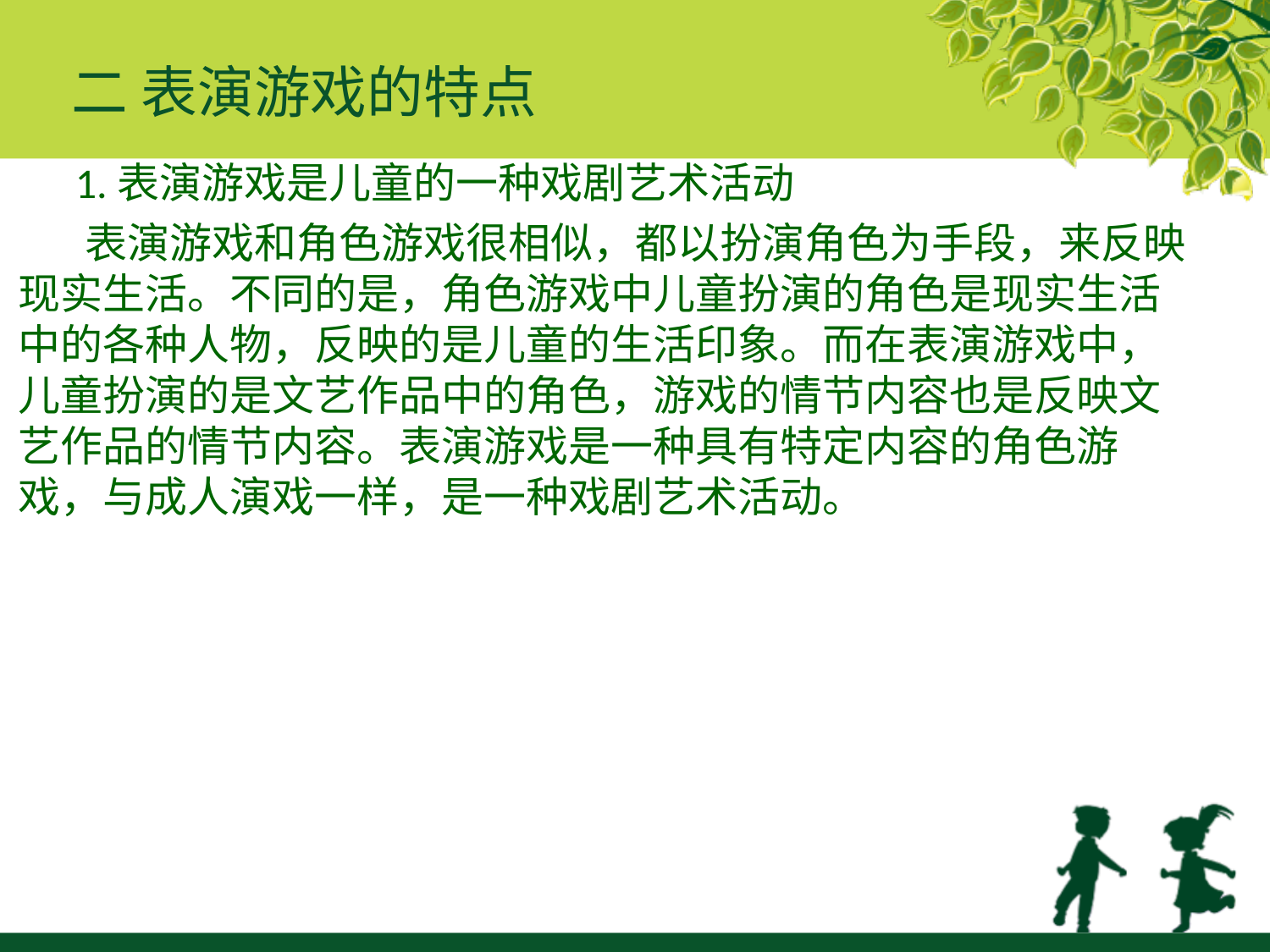

# 二 表演游戏的特点
      1.表演游戏是儿童的一种戏剧艺术活动
      表演游戏和角色游戏很相似，都以扮演角色为手段，来反映现实生活。不同的是，角色游戏中儿童扮演的角色是现实生活中的各种人物，反映的是儿童的生活印象。而在表演游戏中，儿童扮演的是文艺作品中的角色，游戏的情节内容也是反映文艺作品的情节内容。表演游戏是一种具有特定内容的角色游戏，与成人演戏一样，是一种戏剧艺术活动。